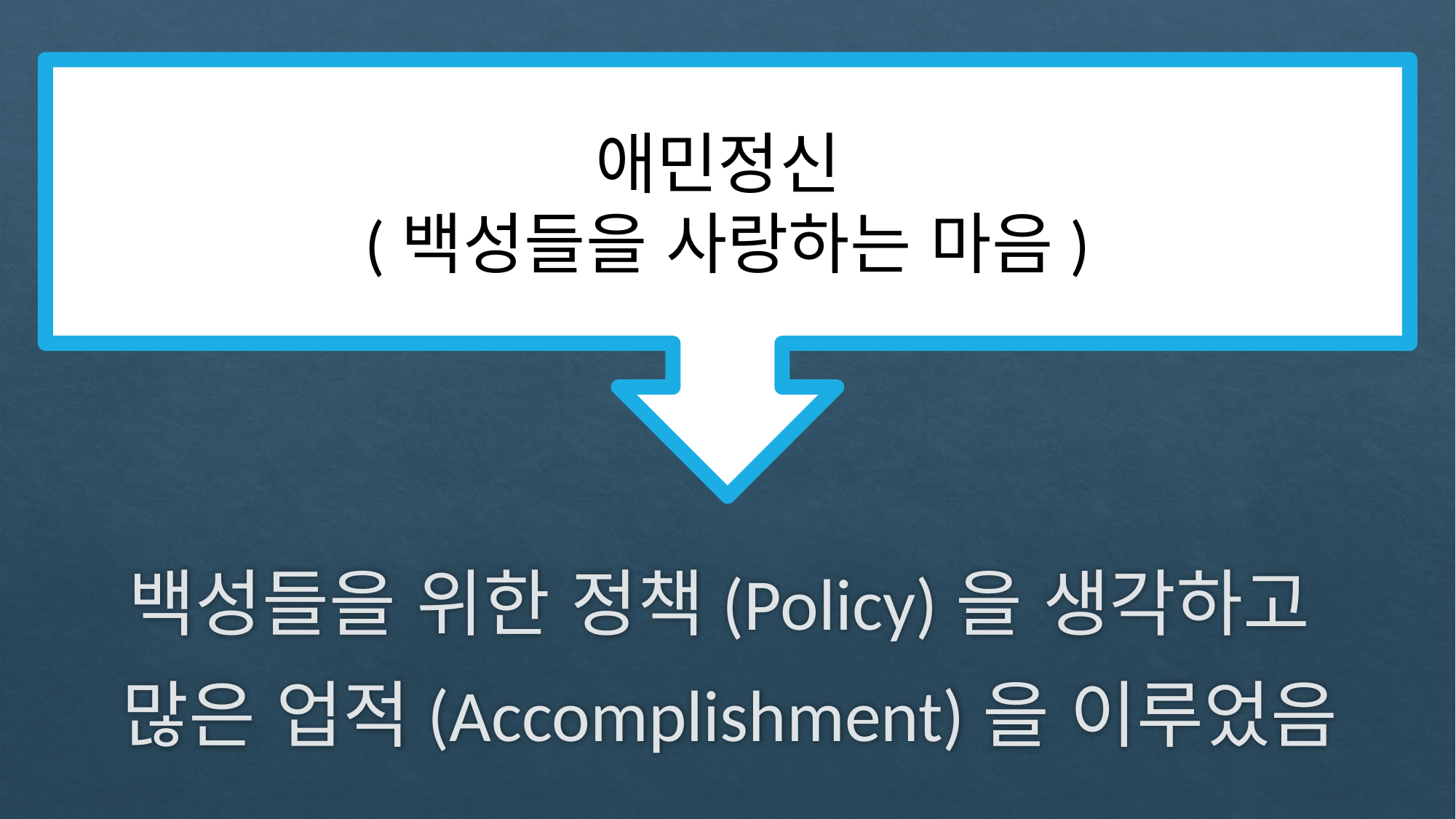

애민정신
(백성들을 사랑하는 마음)
백성들을 위한 정책(Policy)을 생각하고
많은 업적(Accomplishment)을 이루었음